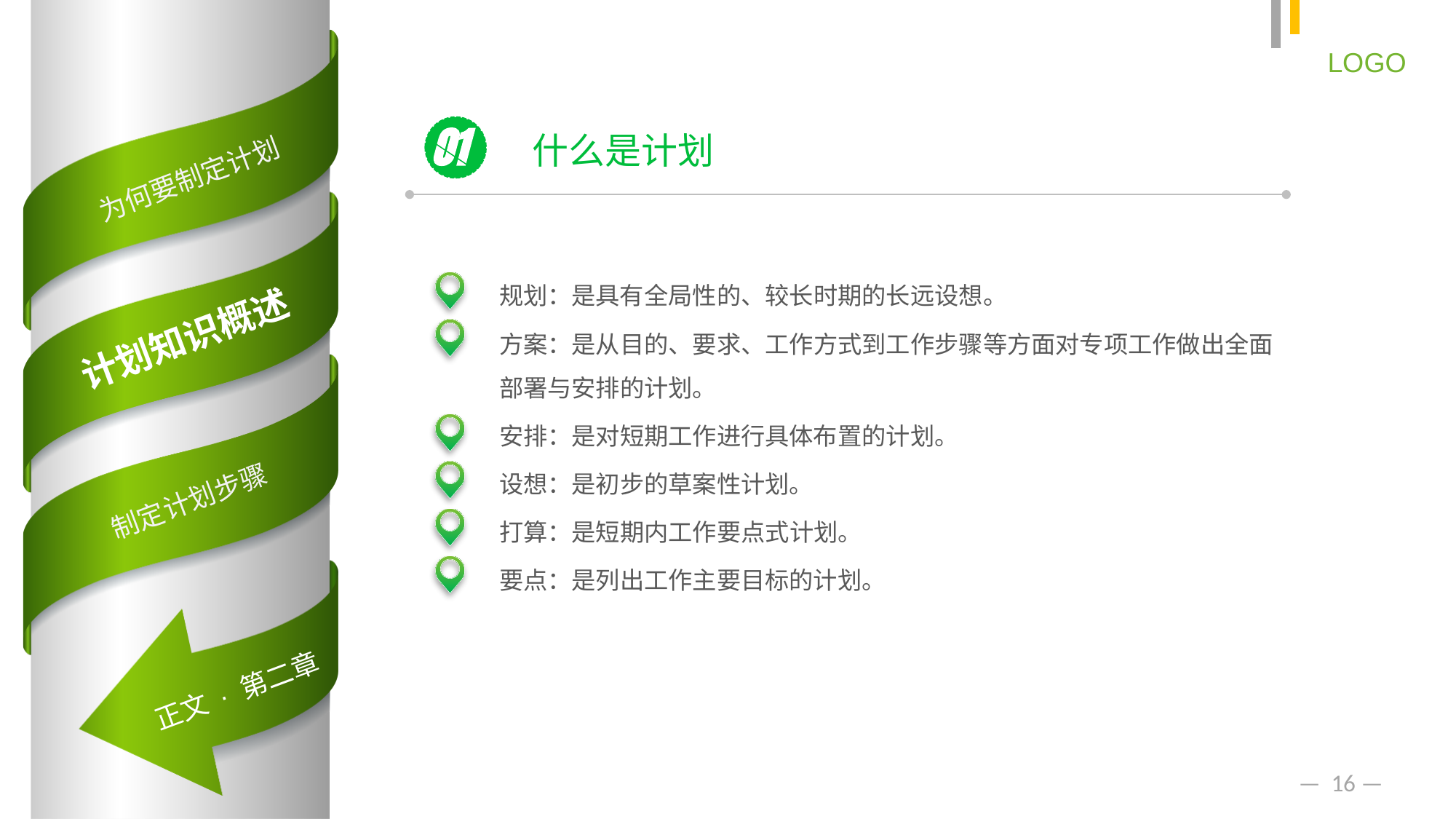

01

什么是计划
规划：是具有全局性的、较长时期的长远设想。
方案：是从目的、要求、工作方式到工作步骤等方面对专项工作做出全面部署与安排的计划。
安排：是对短期工作进行具体布置的计划。
设想：是初步的草案性计划。
打算：是短期内工作要点式计划。
要点：是列出工作主要目标的计划。